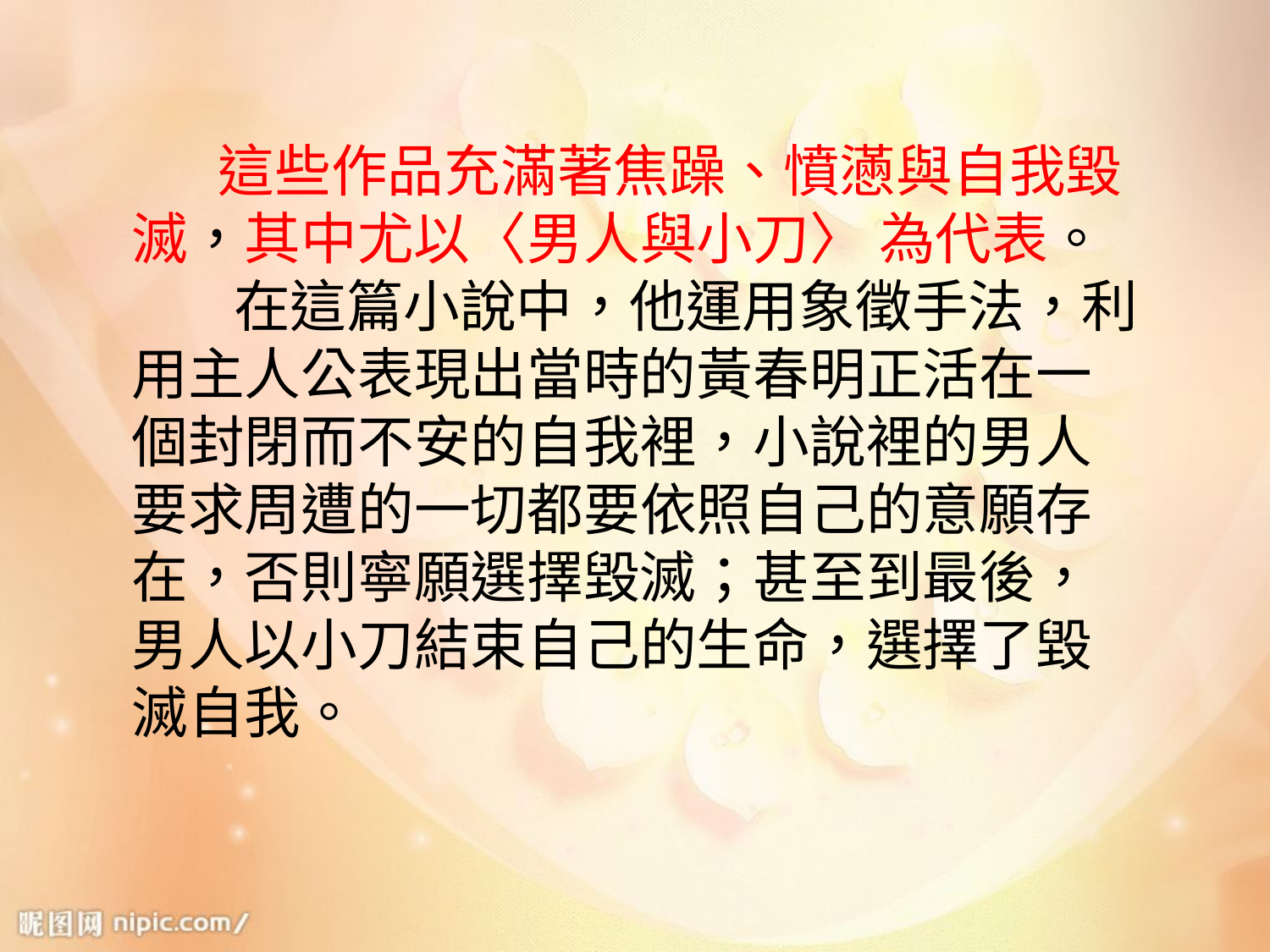

這些作品充滿著焦躁、憤懣與自我毀滅，其中尤以〈男人與小刀〉 為代表。
       在這篇小說中，他運用象徵手法，利用主人公表現出當時的黃春明正活在一個封閉而不安的自我裡，小說裡的男人要求周遭的一切都要依照自己的意願存在，否則寧願選擇毀滅；甚至到最後，男人以小刀結束自己的生命，選擇了毀滅自我。